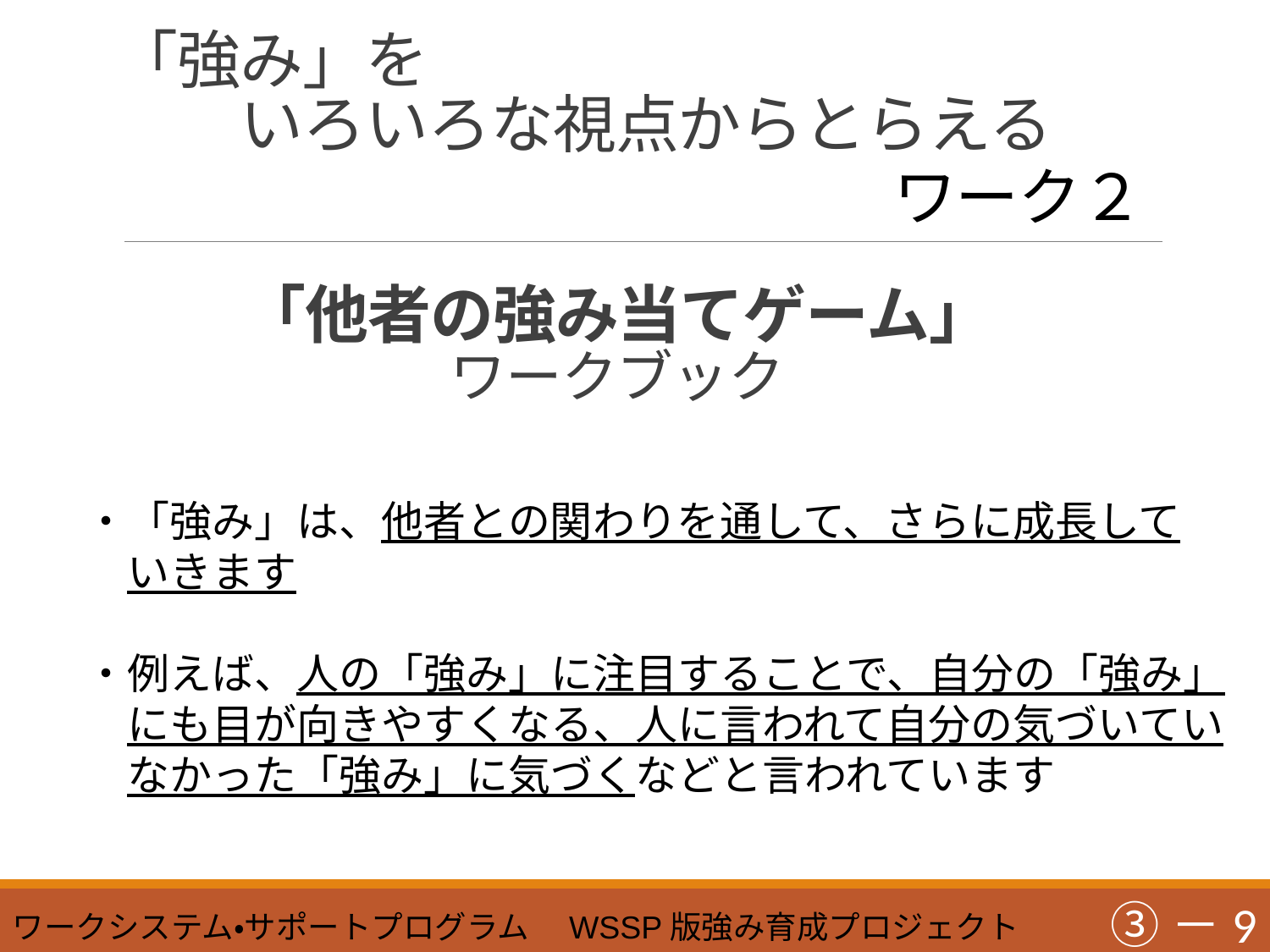

「強み」を
　　いろいろな視点からとらえる
ワーク２
# 「他者の強み当てゲーム」 ワークブック
・「強み」は、他者との関わりを通して、さらに成長して
　いきます

・例えば、人の「強み」に注目することで、自分の「強み」
　にも目が向きやすくなる、人に言われて自分の気づいてい
　なかった「強み」に気づくなどと言われています
③－9
ワークシステム・サポートプログラム　WSSP版強み育成プロジェクト